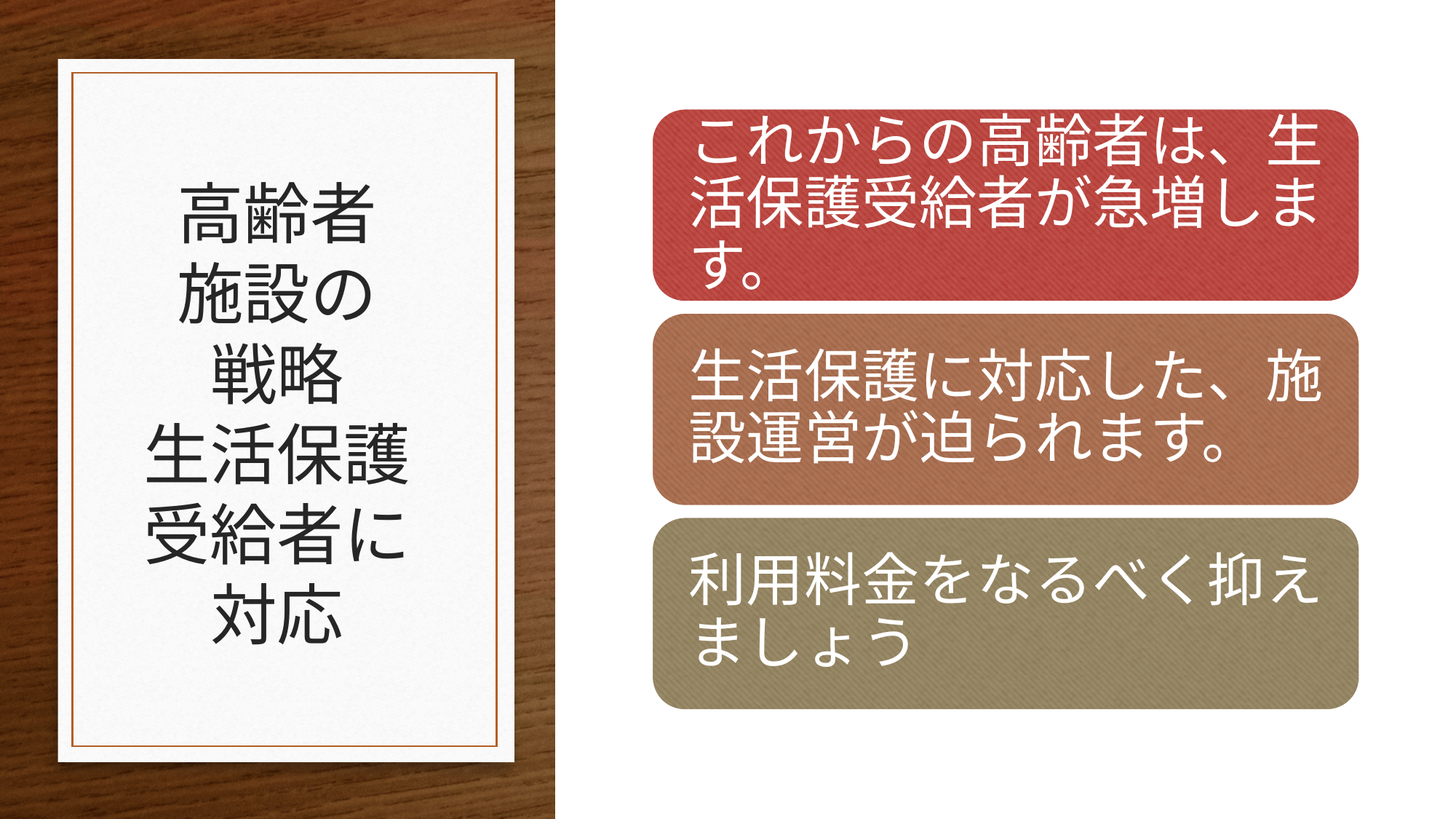

これからの高齢者は、生活保護受給者が急増します。
生活保護に対応した、施設運営が迫られます。
利用料金をなるべく抑えましょう
# 高齢者 施設の 戦略 生活保護受給者に対応